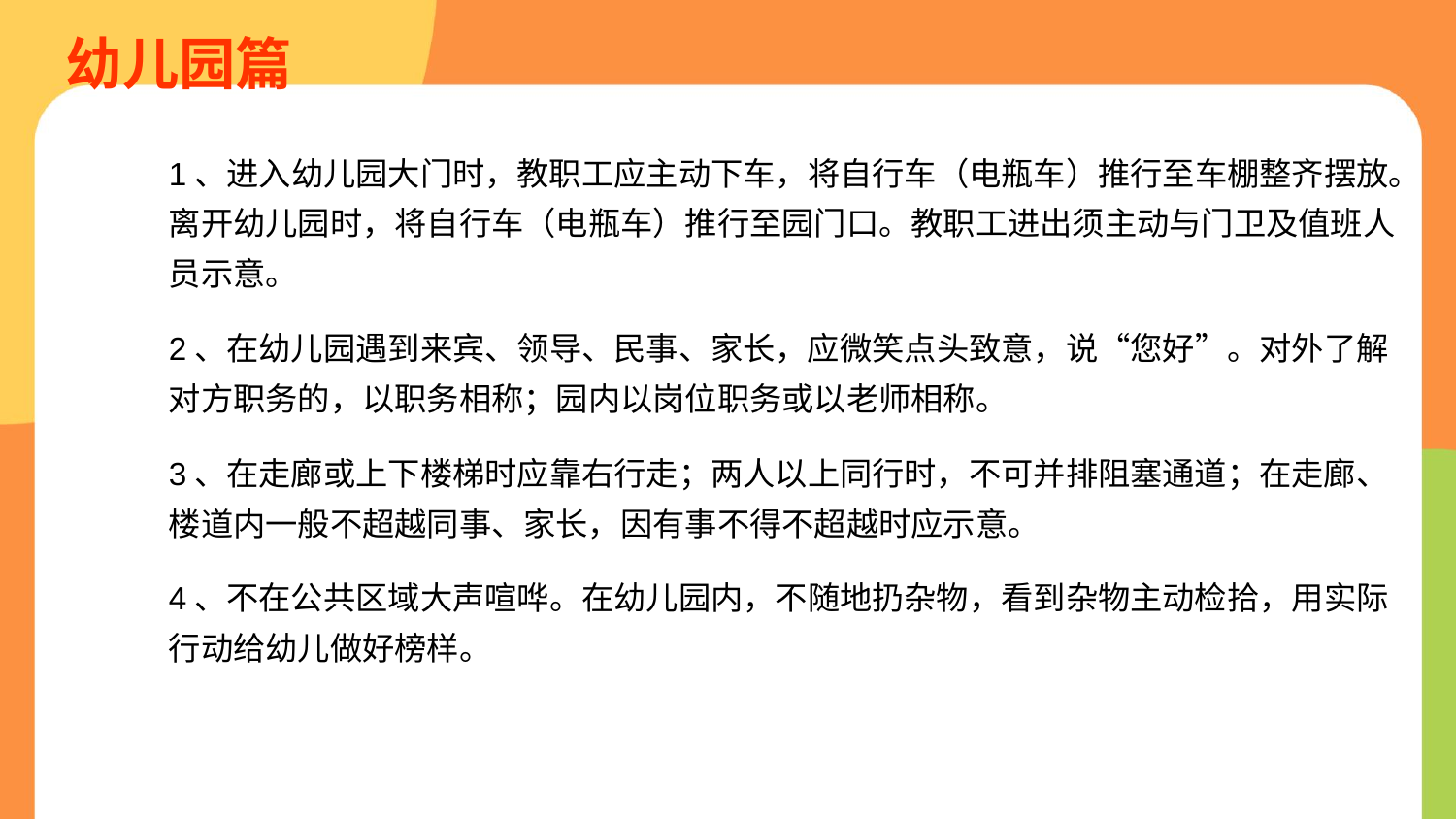

幼儿园篇
1、进入幼儿园大门时，教职工应主动下车，将自行车（电瓶车）推行至车棚整齐摆放。离开幼儿园时，将自行车（电瓶车）推行至园门口。教职工进出须主动与门卫及值班人员示意。
2、在幼儿园遇到来宾、领导、民事、家长，应微笑点头致意，说“您好”。对外了解对方职务的，以职务相称；园内以岗位职务或以老师相称。
3、在走廊或上下楼梯时应靠右行走；两人以上同行时，不可并排阻塞通道；在走廊、楼道内一般不超越同事、家长，因有事不得不超越时应示意。
4、不在公共区域大声喧哗。在幼儿园内，不随地扔杂物，看到杂物主动检拾，用实际行动给幼儿做好榜样。